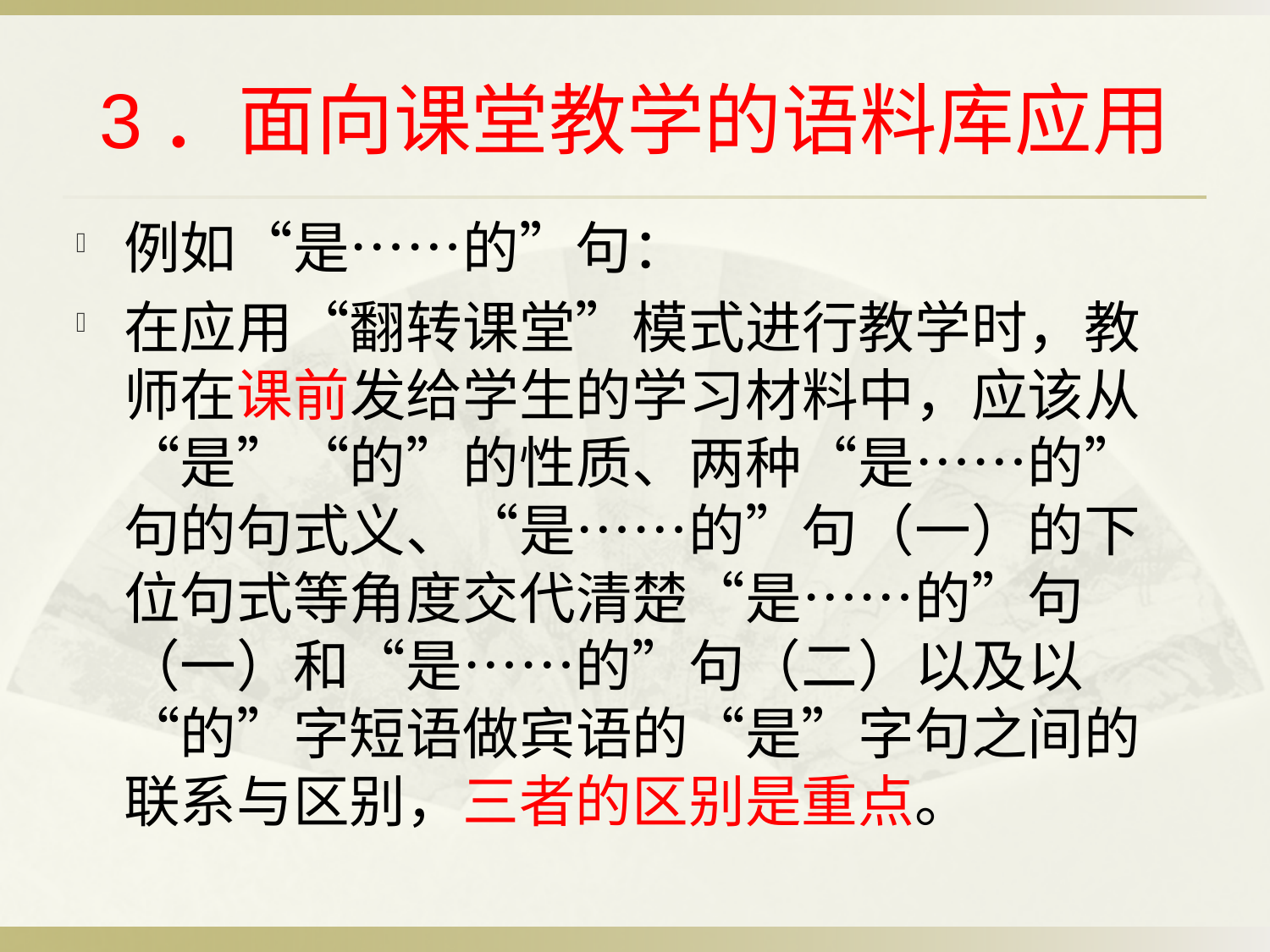

# 3．面向课堂教学的语料库应用
例如“是……的”句：
在应用“翻转课堂”模式进行教学时，教师在课前发给学生的学习材料中，应该从“是”“的”的性质、两种“是……的”句的句式义、“是……的”句（一）的下位句式等角度交代清楚“是……的”句（一）和“是……的”句（二）以及以“的”字短语做宾语的“是”字句之间的联系与区别，三者的区别是重点。